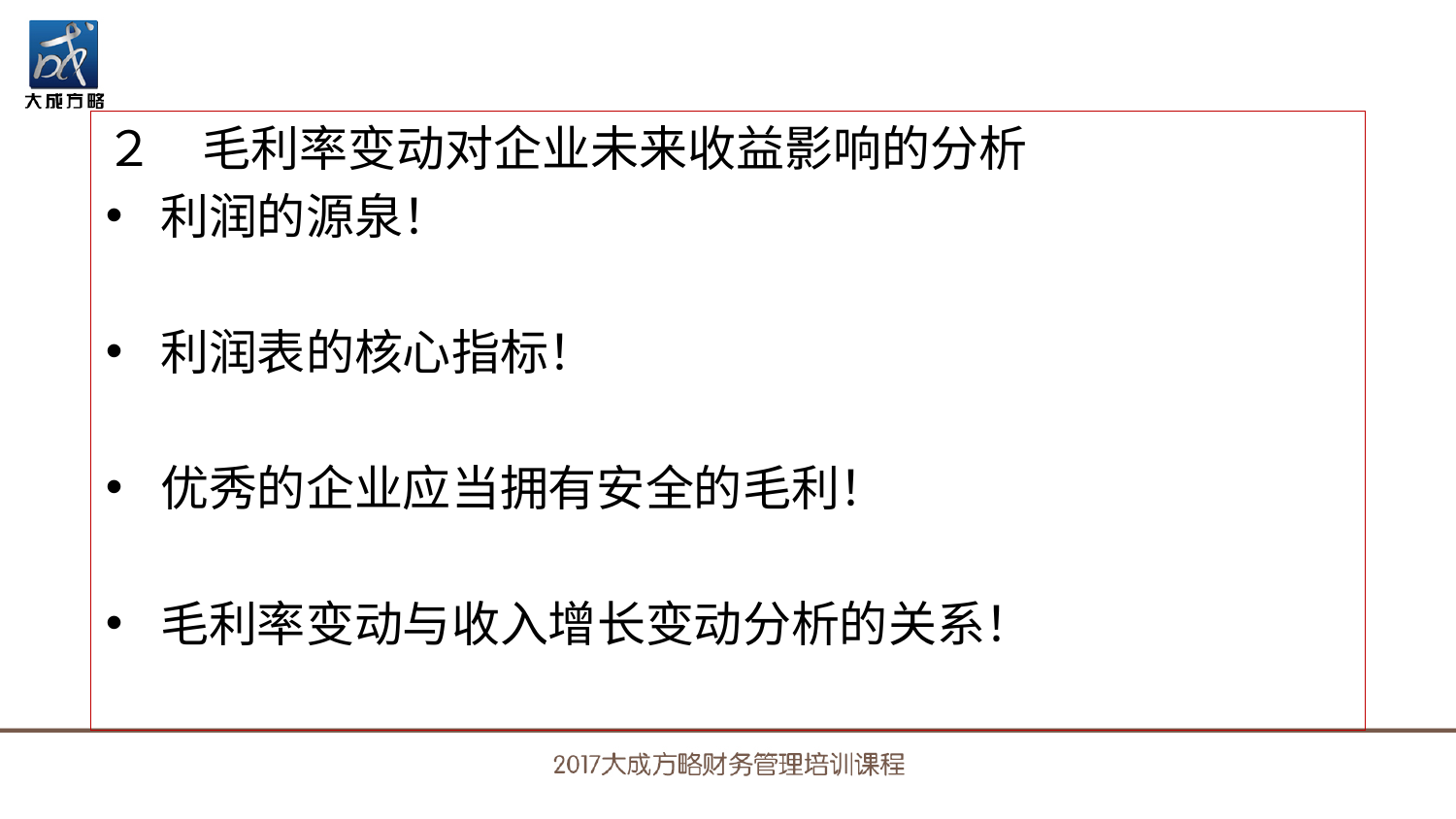

２　毛利率变动对企业未来收益影响的分析
利润的源泉！

利润表的核心指标！

优秀的企业应当拥有安全的毛利！

毛利率变动与收入增长变动分析的关系！